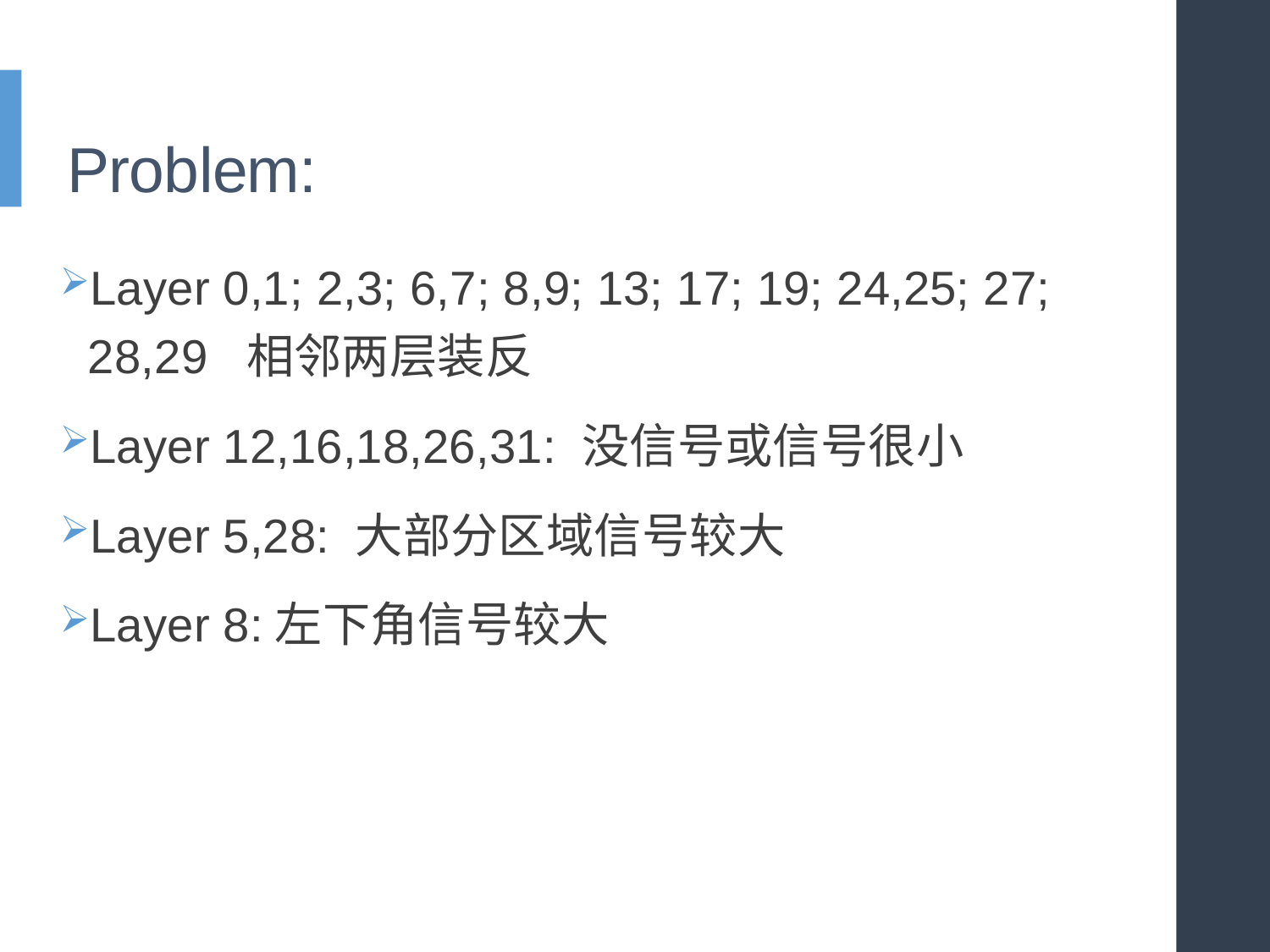

# Problem:
Layer 0,1; 2,3; 6,7; 8,9; 13; 17; 19; 24,25; 27; 28,29  相邻两层装反
Layer 12,16,18,26,31: 没信号或信号很小
Layer 5,28: 大部分区域信号较大
Layer 8:左下角信号较大